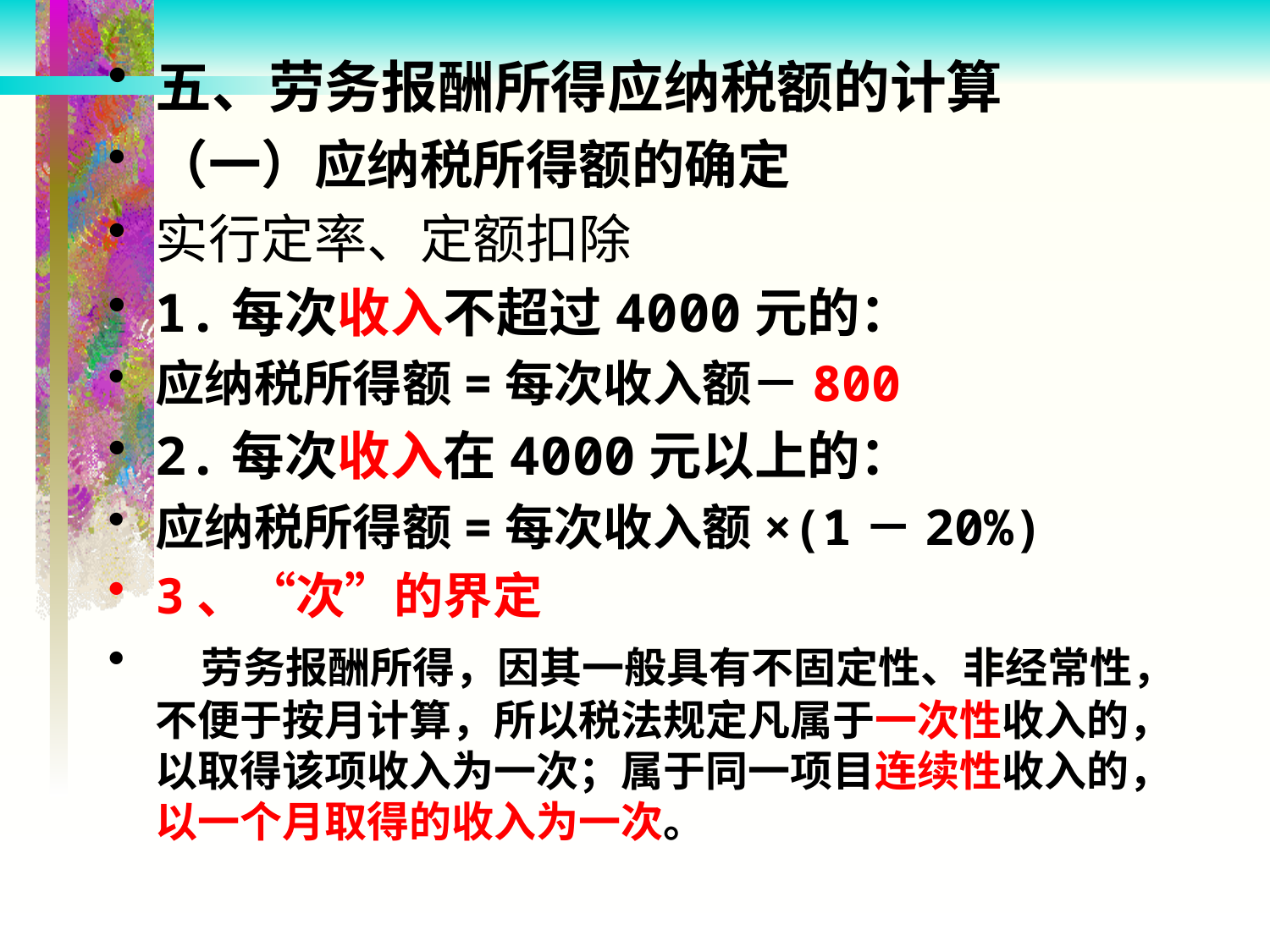

五、劳务报酬所得应纳税额的计算
（一）应纳税所得额的确定
实行定率、定额扣除
1.每次收入不超过4000元的：
应纳税所得额=每次收入额－800
2.每次收入在4000元以上的：
应纳税所得额=每次收入额×(1－20%)
3、“次”的界定
   劳务报酬所得，因其一般具有不固定性、非经常性，不便于按月计算，所以税法规定凡属于一次性收入的，以取得该项收入为一次；属于同一项目连续性收入的，以一个月取得的收入为一次。